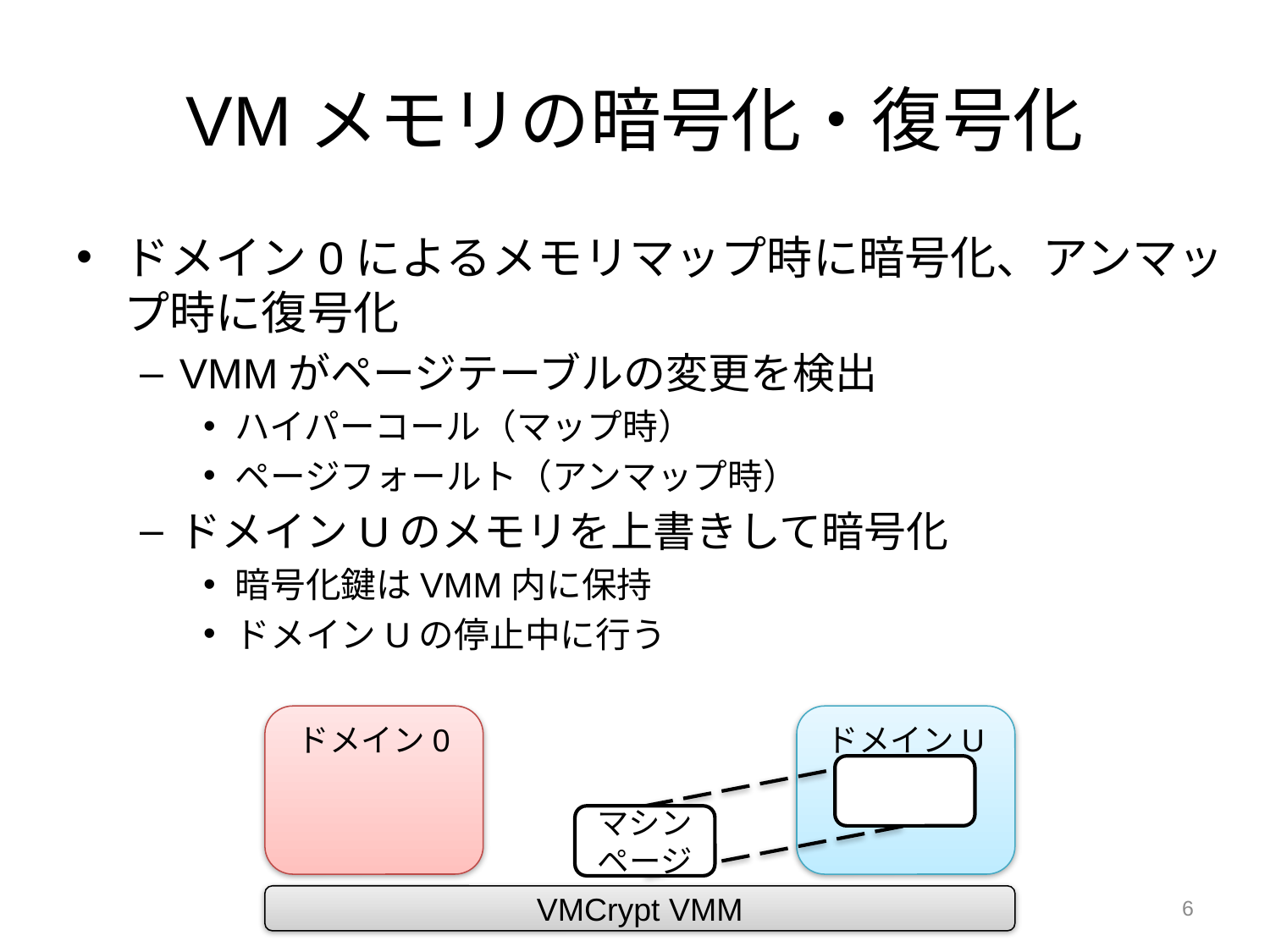

# VMメモリの暗号化・復号化
ドメイン0によるメモリマップ時に暗号化、アンマップ時に復号化
VMMがページテーブルの変更を検出
ハイパーコール（マップ時）
ページフォールト（アンマップ時）
ドメインUのメモリを上書きして暗号化
暗号化鍵はVMM内に保持
ドメインUの停止中に行う
ドメイン0
ドメインU

マシンページ
VMCrypt VMM
6